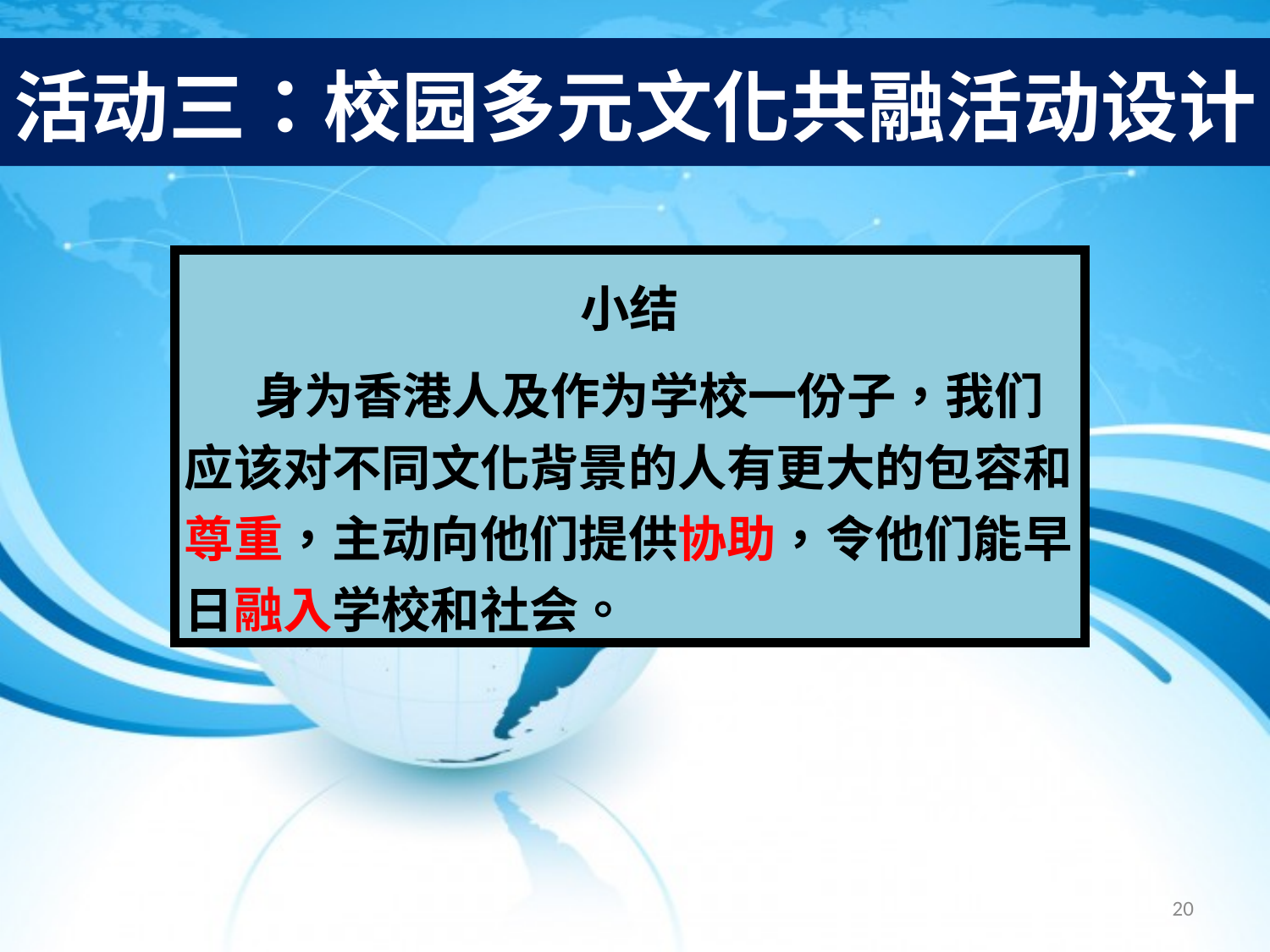

# 活动三：校园多元文化共融活动设计
| 小结 身为香港人及作为学校一份子，我们应该对不同文化背景的人有更大的包容和尊重，主动向他们提供协助，令他们能早日融入学校和社会。 |
| --- |
20